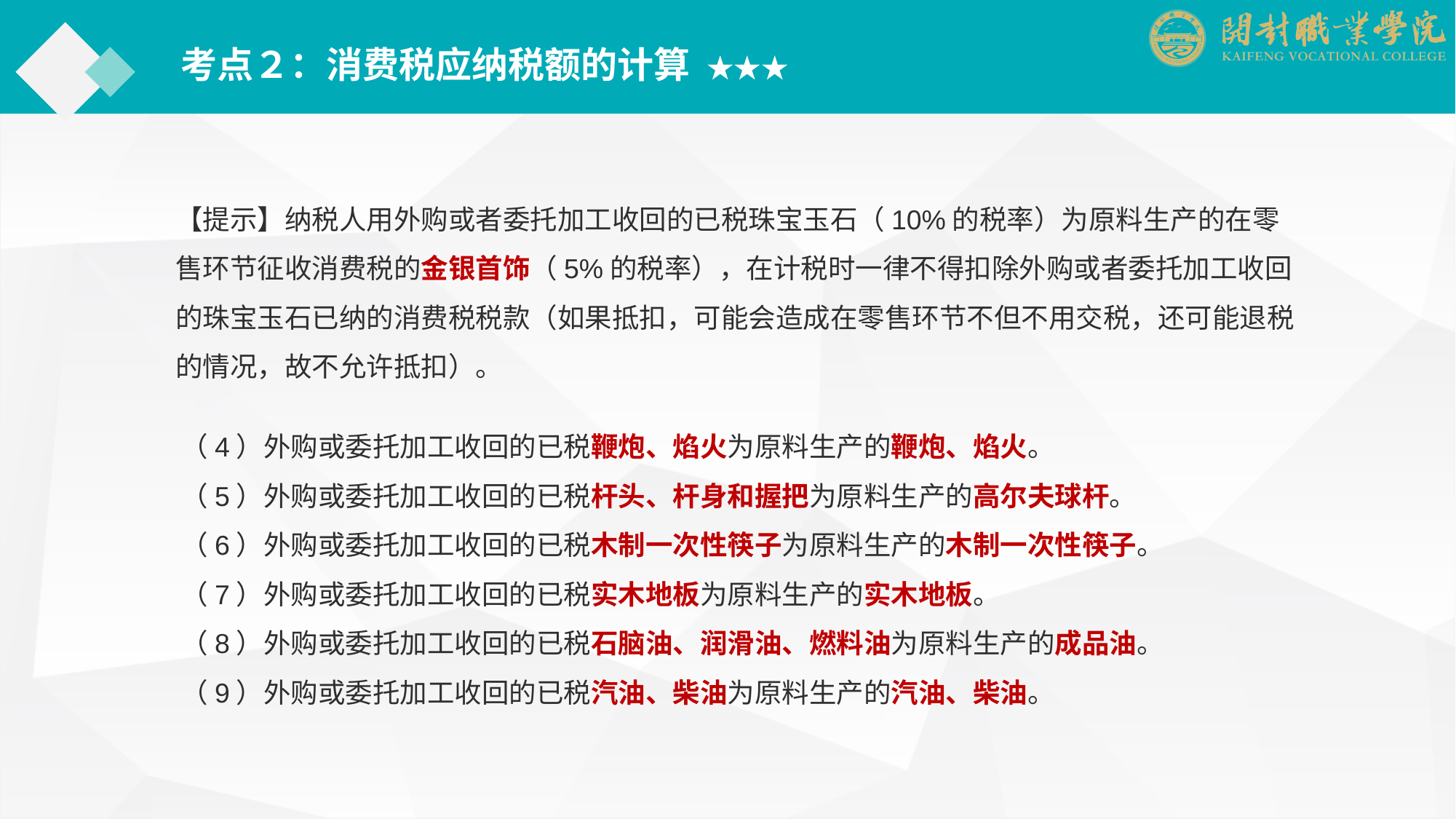

考点２：消费税应纳税额的计算  ★★★
【提示】纳税人用外购或者委托加工收回的已税珠宝玉石（10%的税率）为原料生产的在零售环节征收消费税的金银首饰（5%的税率），在计税时一律不得扣除外购或者委托加工收回的珠宝玉石已纳的消费税税款（如果抵扣，可能会造成在零售环节不但不用交税，还可能退税的情况，故不允许抵扣）。
（4）外购或委托加工收回的已税鞭炮、焰火为原料生产的鞭炮、焰火。
（5）外购或委托加工收回的已税杆头、杆身和握把为原料生产的高尔夫球杆。
（6）外购或委托加工收回的已税木制一次性筷子为原料生产的木制一次性筷子。
（7）外购或委托加工收回的已税实木地板为原料生产的实木地板。
（8）外购或委托加工收回的已税石脑油、润滑油、燃料油为原料生产的成品油。
（9）外购或委托加工收回的已税汽油、柴油为原料生产的汽油、柴油。